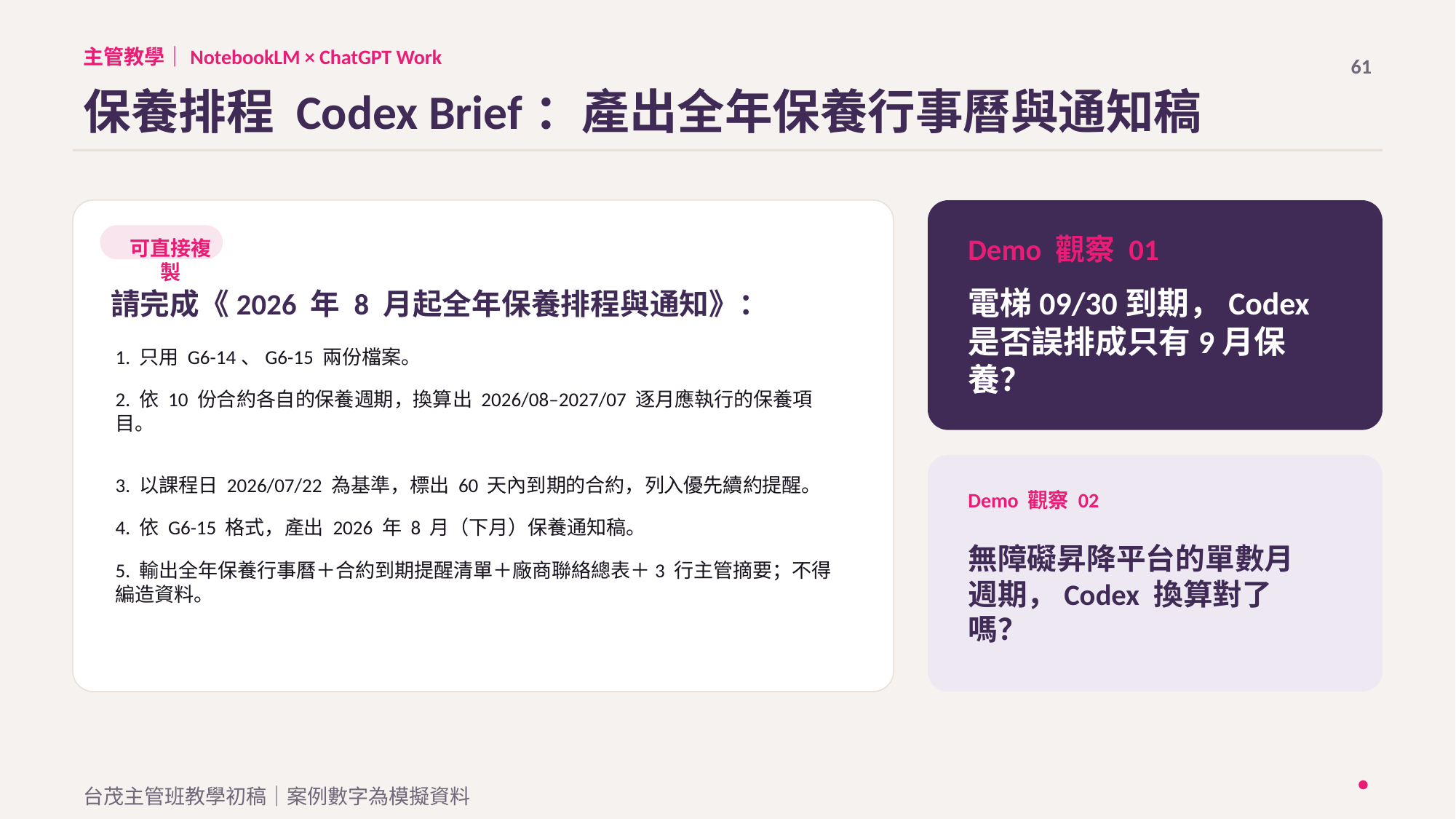

主管教學｜NotebookLM × ChatGPT Work
61
保養排程 Codex Brief：產出全年保養行事曆與通知稿

Demo 觀察 01
可直接複製
電梯09/30到期，Codex是否誤排成只有9月保養？
請完成《2026 年 8 月起全年保養排程與通知》：
1. 只用 G6-14、G6-15 兩份檔案。
2. 依 10 份合約各自的保養週期，換算出 2026/08–2027/07 逐月應執行的保養項目。

3. 以課程日 2026/07/22 為基準，標出 60 天內到期的合約，列入優先續約提醒。
Demo 觀察 02
4. 依 G6-15 格式，產出 2026 年 8 月（下月）保養通知稿。
無障礙昇降平台的單數月週期，Codex 換算對了嗎？
5. 輸出全年保養行事曆＋合約到期提醒清單＋廠商聯絡總表＋3 行主管摘要；不得編造資料。
台茂主管班教學初稿｜案例數字為模擬資料